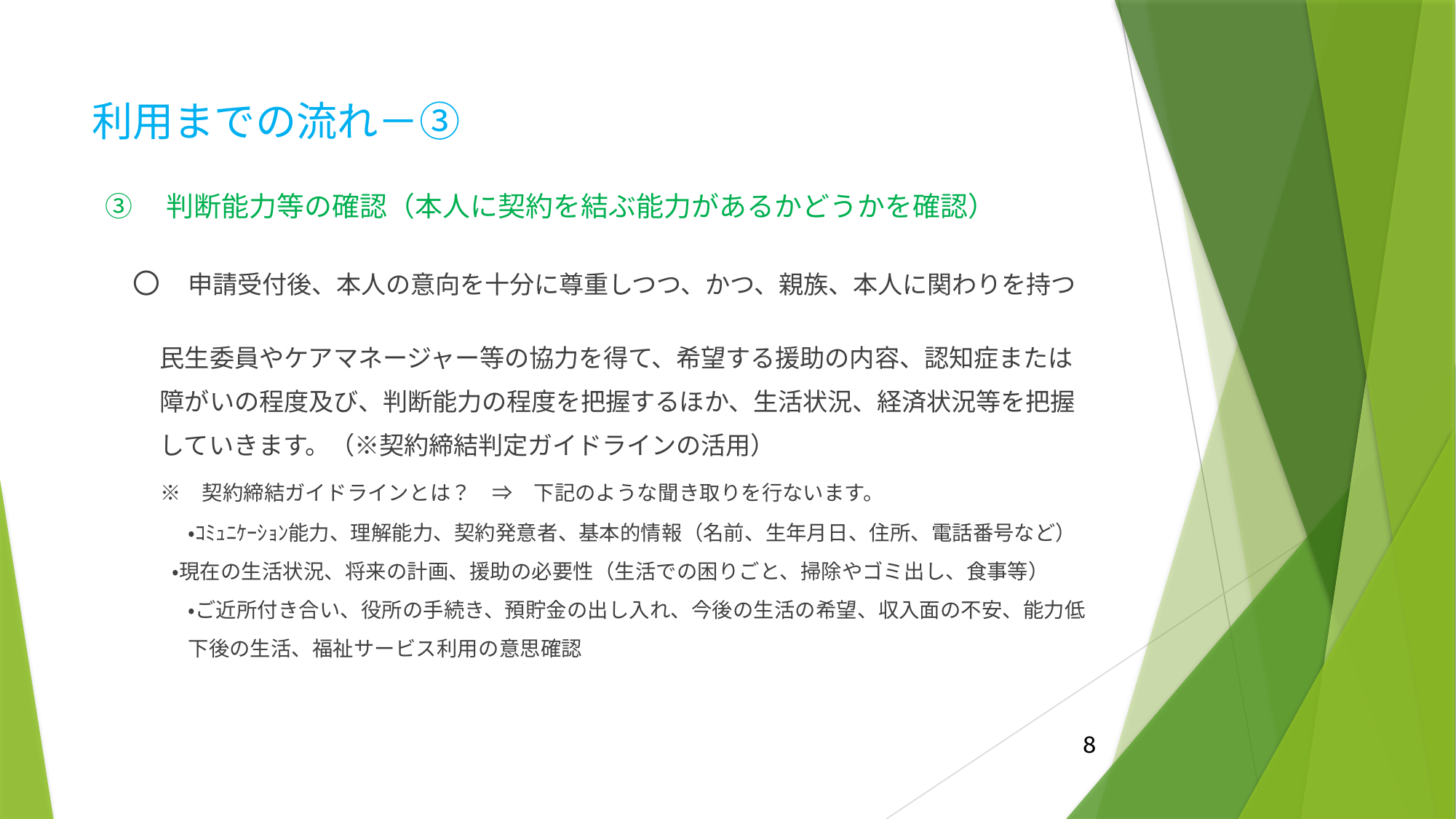

# 利用までの流れ－③
③　判断能力等の確認（本人に契約を結ぶ能力があるかどうかを確認）

　〇　申請受付後、本人の意向を十分に尊重しつつ、かつ、親族、本人に関わりを持つ
　 　民生委員やケアマネージャー等の協力を得て、希望する援助の内容、認知症または
　　 障がいの程度及び、判断能力の程度を把握するほか、生活状況、経済状況等を把握
　　 していきます。（※契約締結判定ガイドラインの活用）
　　※　契約締結ガイドラインとは？　⇒　下記のような聞き取りを行ないます。
　　　　・ｺﾐｭﾆｹｰｼｮﾝ能力、理解能力、契約発意者、基本的情報（名前、生年月日、住所、電話番号など）
　　　 ・現在の生活状況、将来の計画、援助の必要性（生活での困りごと、掃除やゴミ出し、食事等）
　　　　・ご近所付き合い、役所の手続き、預貯金の出し入れ、今後の生活の希望、収入面の不安、能力低
　　　　下後の生活、福祉サービス利用の意思確認

8